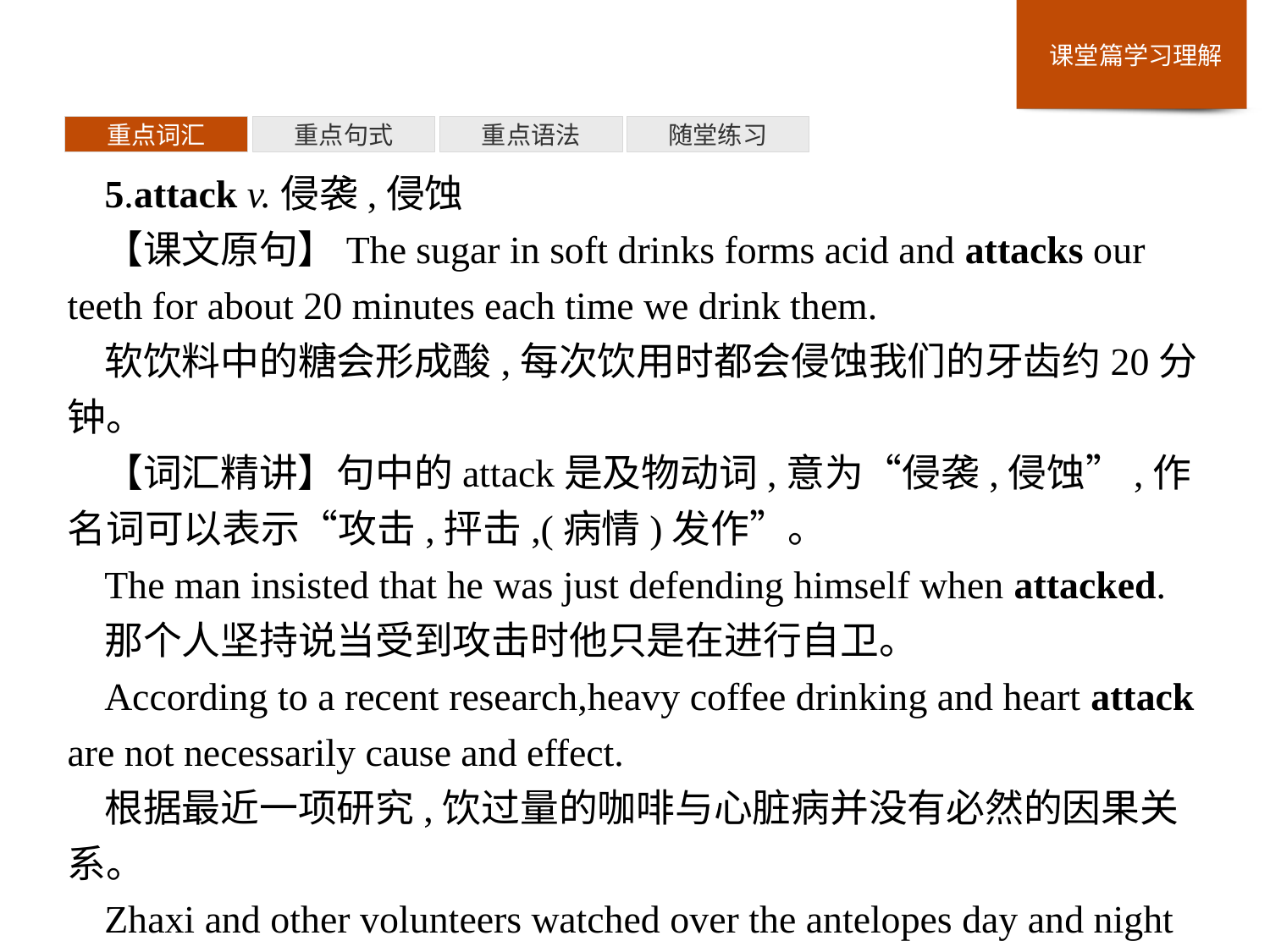

重点词汇
重点句式
重点语法
随堂练习
5.attack v.侵袭,侵蚀
【课文原句】The sugar in soft drinks forms acid and attacks our teeth for about 20 minutes each time we drink them.
软饮料中的糖会形成酸,每次饮用时都会侵蚀我们的牙齿约20分钟。
【词汇精讲】句中的attack是及物动词,意为“侵袭,侵蚀”,作名词可以表示“攻击,抨击,(病情)发作”。
The man insisted that he was just defending himself when attacked.
那个人坚持说当受到攻击时他只是在进行自卫。
According to a recent research,heavy coffee drinking and heart attack are not necessarily cause and effect.
根据最近一项研究,饮过量的咖啡与心脏病并没有必然的因果关系。
Zhaxi and other volunteers watched over the antelopes day and night to keep them safe from being attacked.
扎西和其他志愿者日夜守护着这些羚羊,以保护它们免受攻击。